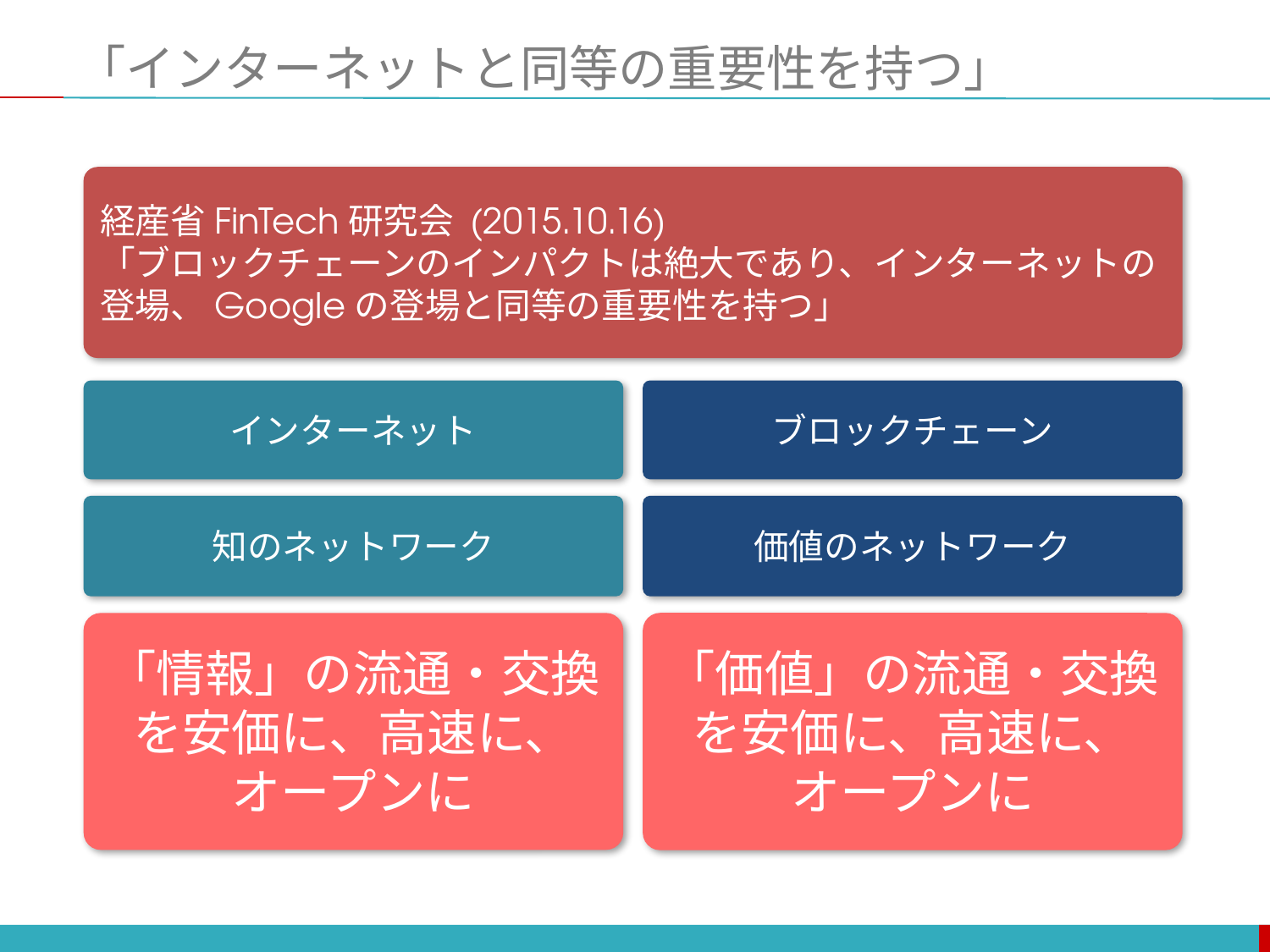

# 「インターネットと同等の重要性を持つ」
経産省FinTech研究会 (2015.10.16)
「ブロックチェーンのインパクトは絶大であり、インターネットの登場、Googleの登場と同等の重要性を持つ」
インターネット
ブロックチェーン
価値のネットワーク
知のネットワーク
「価値」の流通・交換を安価に、高速に、オープンに
「情報」の流通・交換を安価に、高速に、オープンに